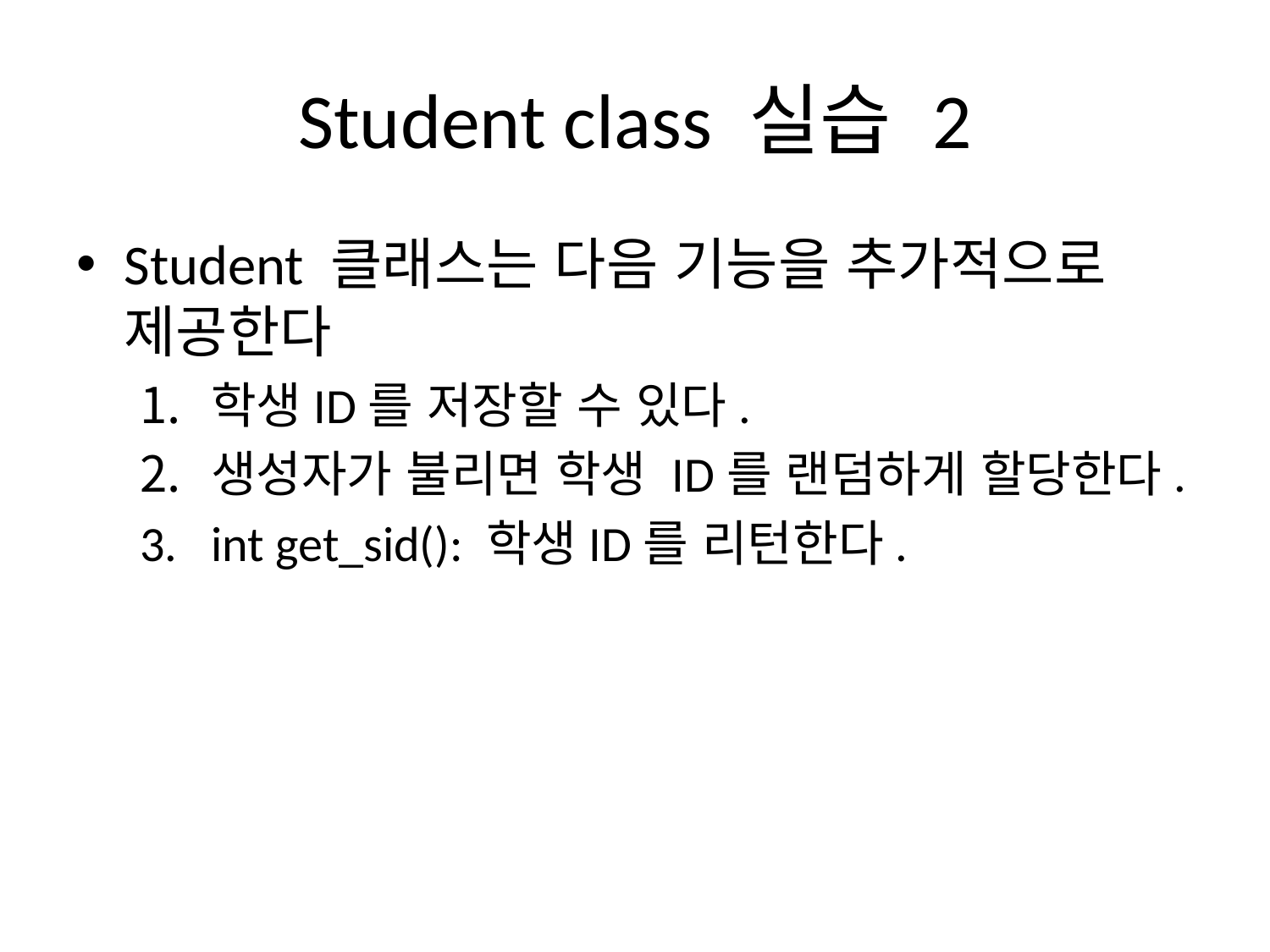

# Student class 실습 2
Student 클래스는 다음 기능을 추가적으로 제공한다
학생ID를 저장할 수 있다.
생성자가 불리면 학생 ID를 랜덤하게 할당한다.
int get_sid(): 학생ID를 리턴한다.